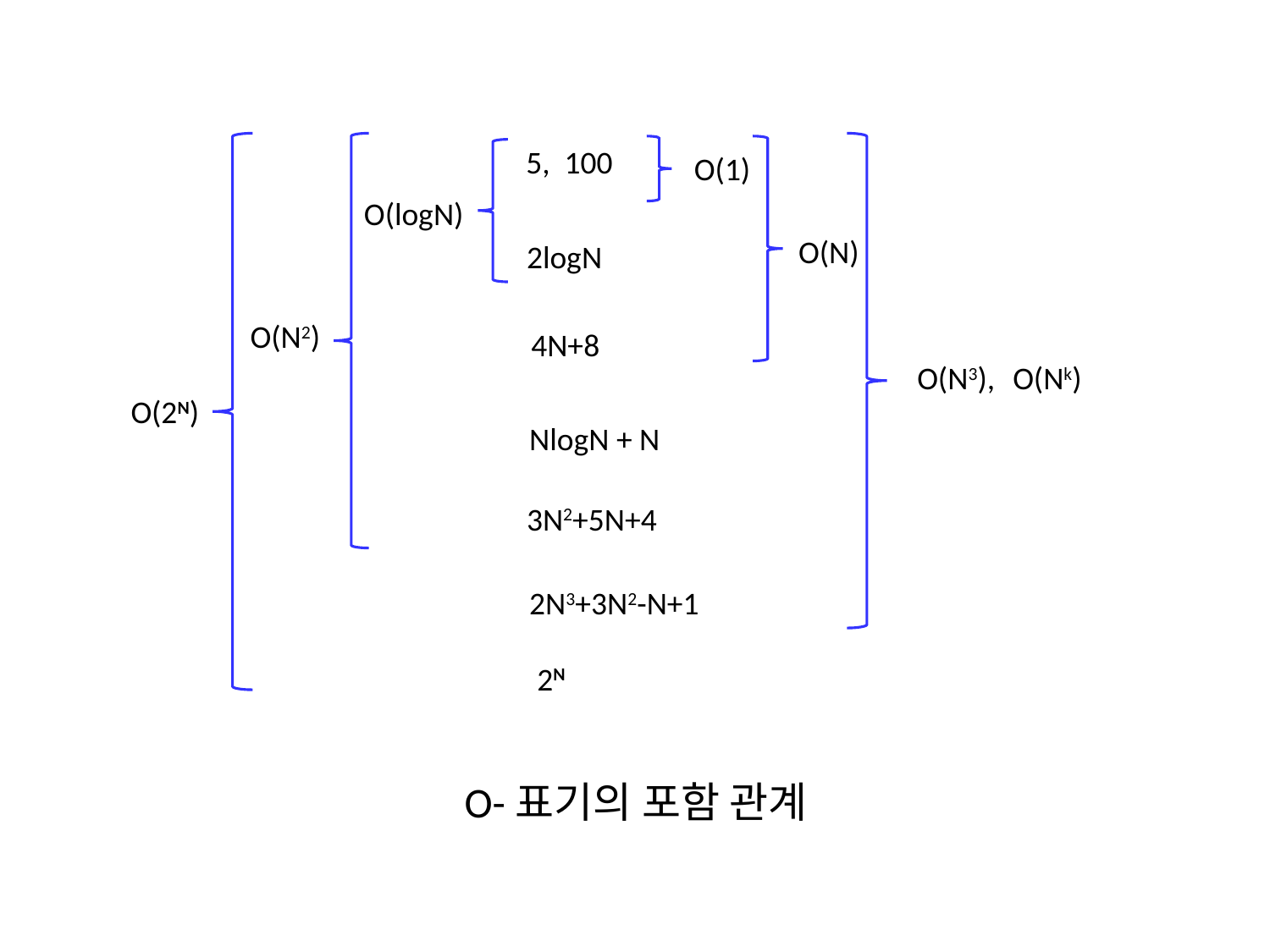

5,  100

O(1)
O(logN)
O(N)
2logN
O(N2)
4N+8
O(N3),
O(Nk)
O(2N)
NlogN + N
3N2+5N+4
2N3+3N2-N+1
2N
O-표기의 포함 관계